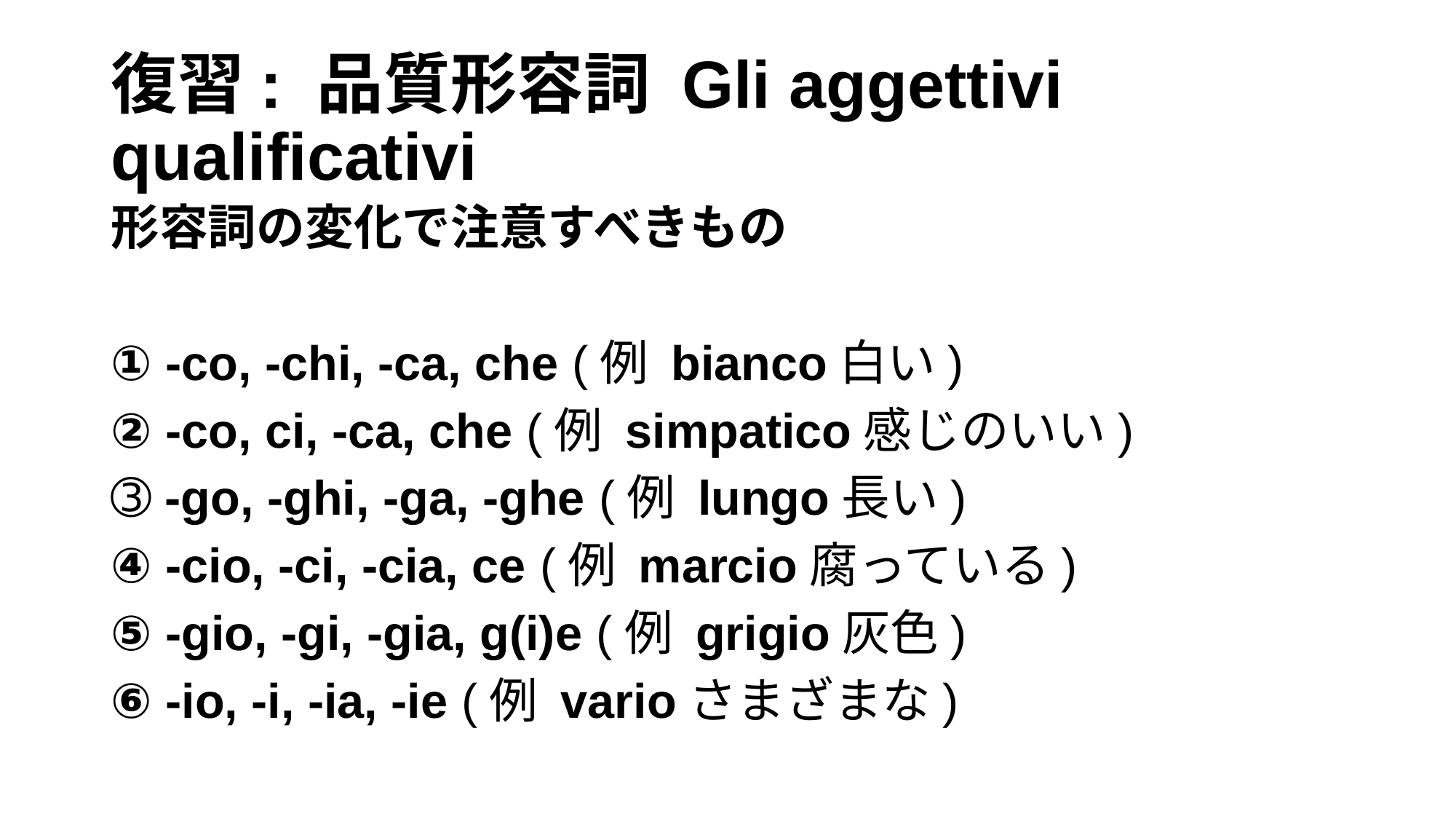

# 復習: 品質形容詞 Gli aggettivi qualificativi
形容詞の変化で注意すべきもの

① -co, -chi, -ca, che (例 bianco白い)
② -co, ci, -ca, che (例 simpatico感じのいい)
➂ -go, -ghi, -ga, -ghe (例 lungo長い)
④ -cio, -ci, -cia, ce (例 marcio腐っている)
⑤ -gio, -gi, -gia, g(i)e (例 grigio灰色)
⑥ -io, -i, -ia, -ie (例 varioさまざまな)